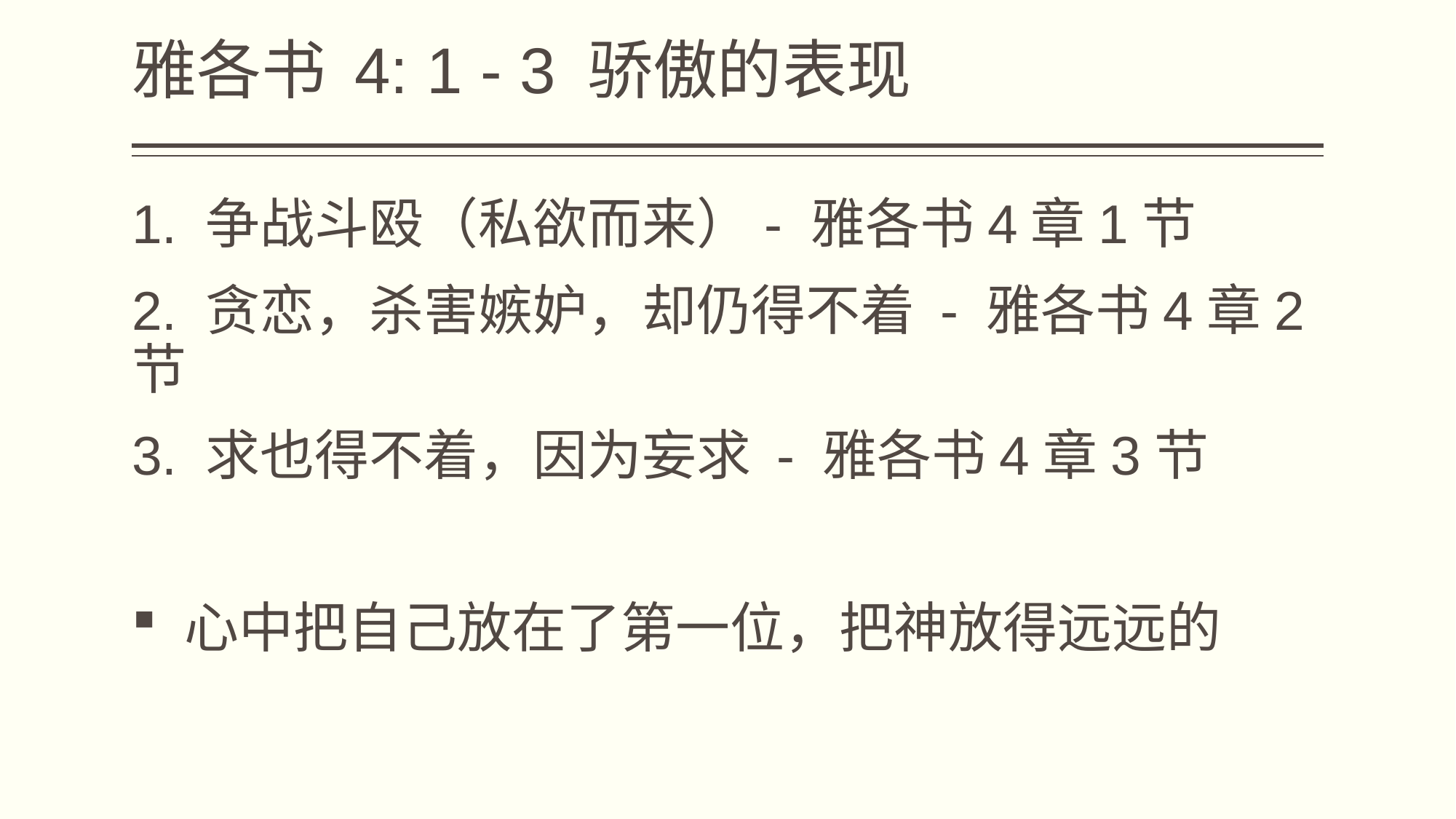

# 雅各书 4: 1 - 3 骄傲的表现
1. 争战斗殴（私欲而来）- 雅各书4章1节
2. 贪恋，杀害嫉妒，却仍得不着 - 雅各书4章2节
3. 求也得不着，因为妄求 - 雅各书4章3节

 心中把自己放在了第一位，把神放得远远的